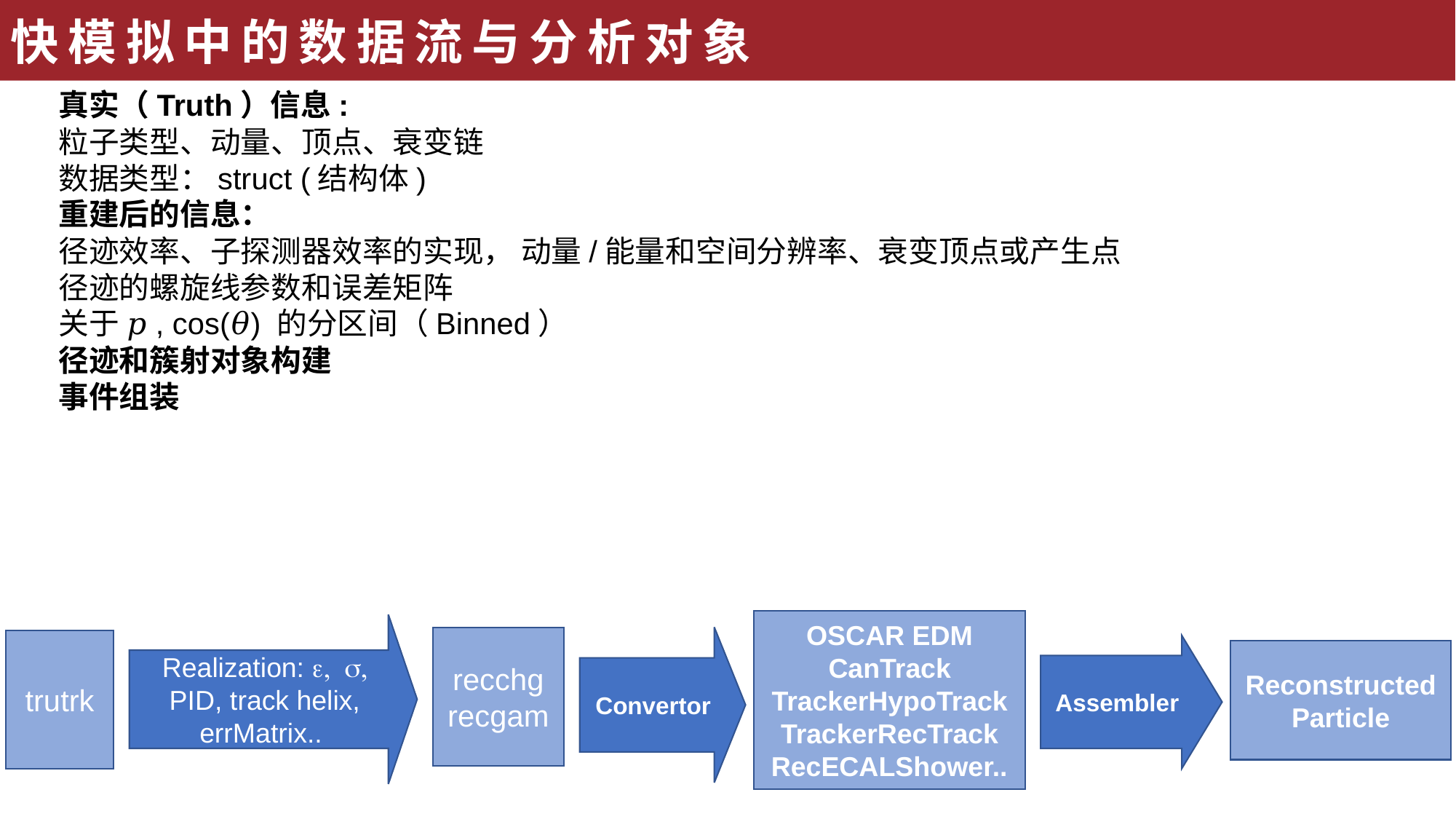

快模拟中的数据流与分析对象
真实（Truth）信息:
粒子类型、动量、顶点、衰变链
数据类型：struct (结构体)
重建后的信息：
径迹效率、子探测器效率的实现， 动量/能量和空间分辨率、衰变顶点或产生点
径迹的螺旋线参数和误差矩阵
关于 𝑝, cos(𝜃) 的分区间（Binned）
径迹和簇射对象构建
事件组装

OSCAR EDM
CanTrack
TrackerHypoTrack
TrackerRecTrack
RecECALShower..
Realization: ε, σ, PID, track helix, errMatrix..
Convertor
recchg
recgam
trutrk
Assembler
ReconstructedParticle
4